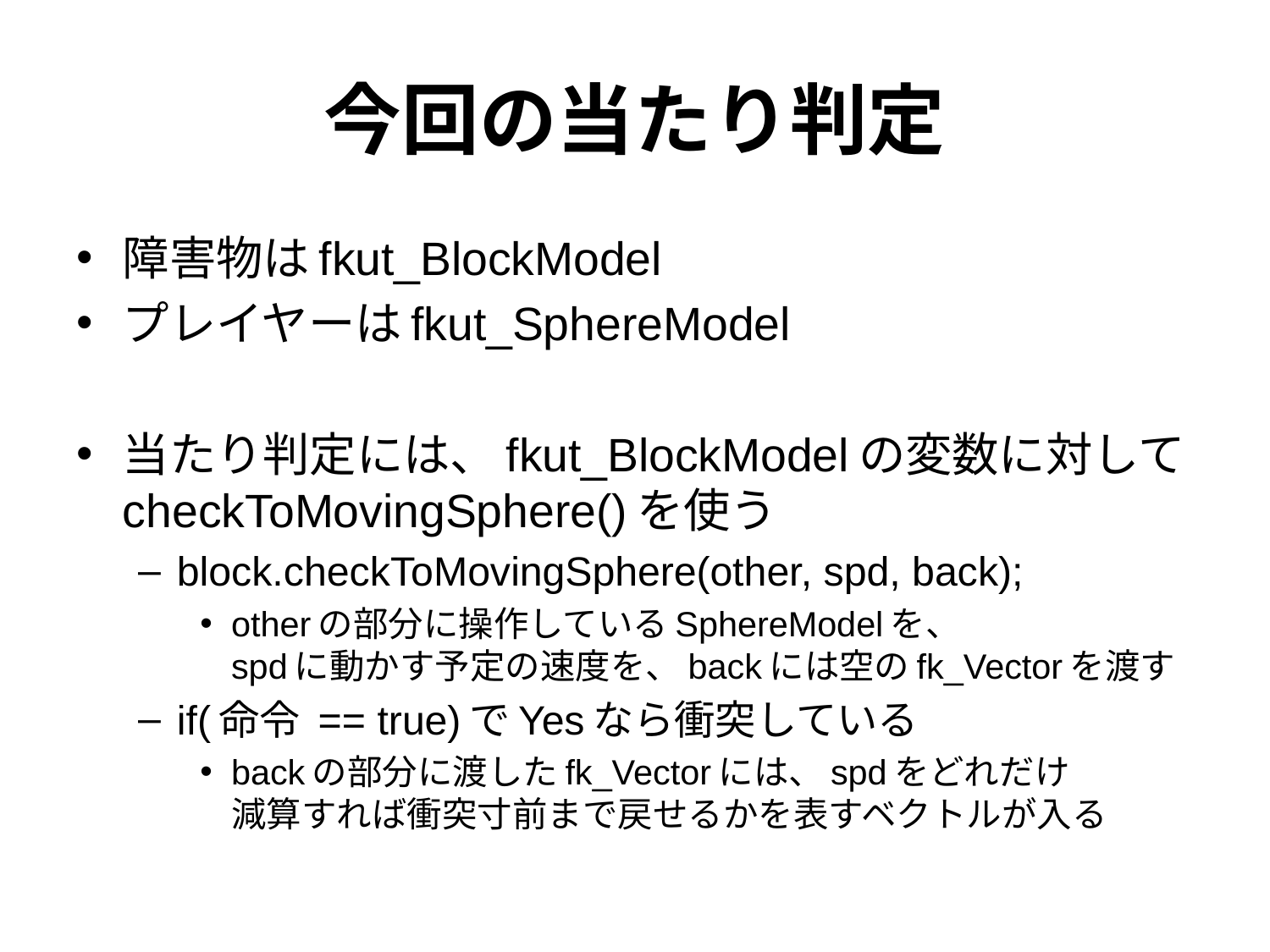

# 今回の当たり判定
障害物はfkut_BlockModel
プレイヤーはfkut_SphereModel

当たり判定には、fkut_BlockModelの変数に対してcheckToMovingSphere()を使う
block.checkToMovingSphere(other, spd, back);
otherの部分に操作しているSphereModelを、
spdに動かす予定の速度を、backには空のfk_Vectorを渡す
if(命令 == true)でYesなら衝突している
backの部分に渡したfk_Vectorには、spdをどれだけ
減算すれば衝突寸前まで戻せるかを表すベクトルが入る